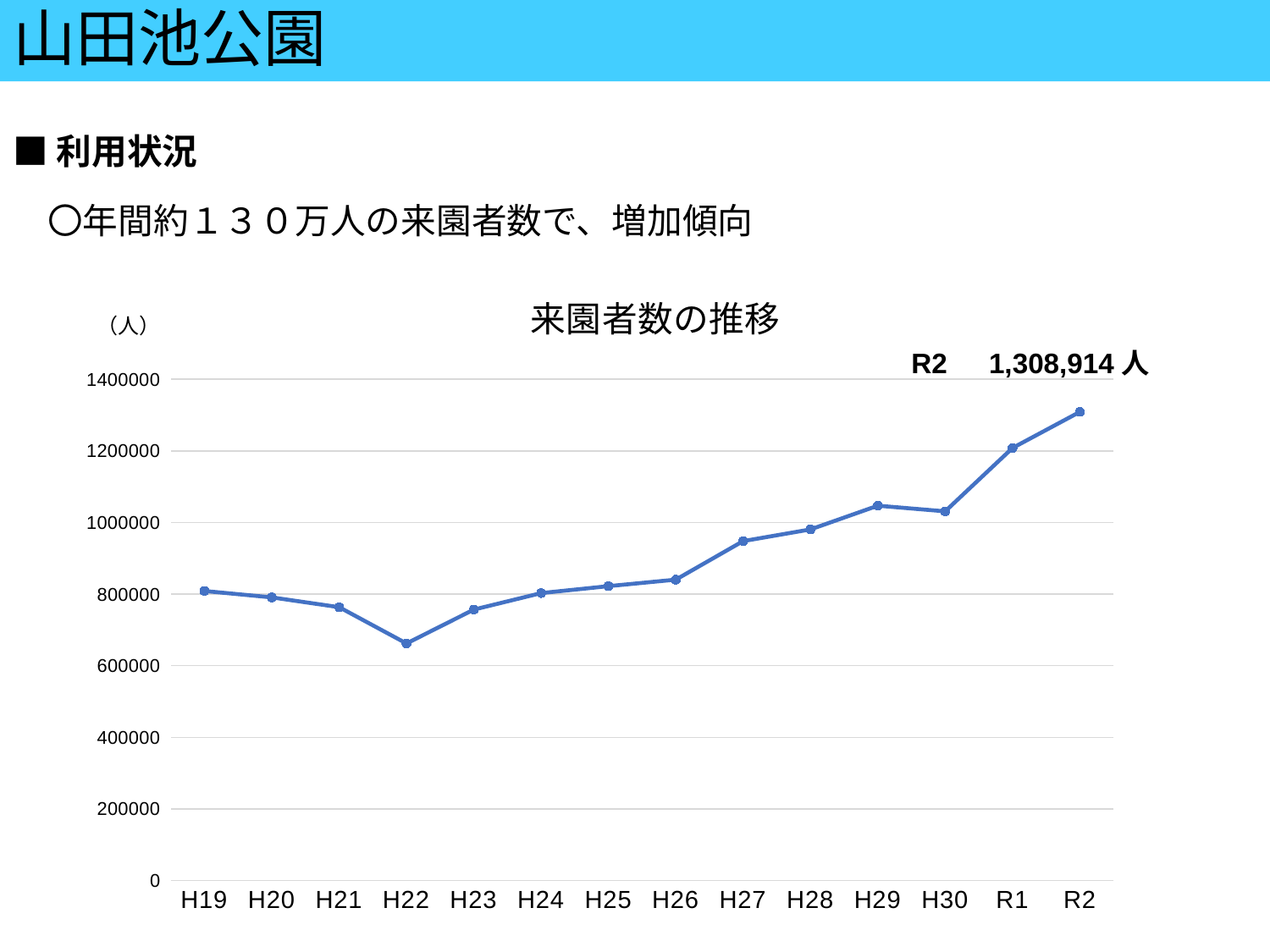

山田池公園
■利用状況
〇年間約１３０万人の来園者数で、増加傾向

### Chart: 来園者数の推移

| Category |  |
|---|---|
| H19 | 808937.0 |
| H20 | 790905.0 |
| H21 | 763580.0 |
| H22 | 662250.0 |
| H23 | 756850.0 |
| H24 | 803080.0 |
| H25 | 822370.0 |
| H26 | 840518.0 |
| H27 | 948202.0 |
| H28 | 980858.0 |
| H29 | 1047108.0 |
| H30 | 1031248.0 |
| R1 | 1208174.0 |
| R2 | 1308914.0 |
（人）
R2　1,308,914人